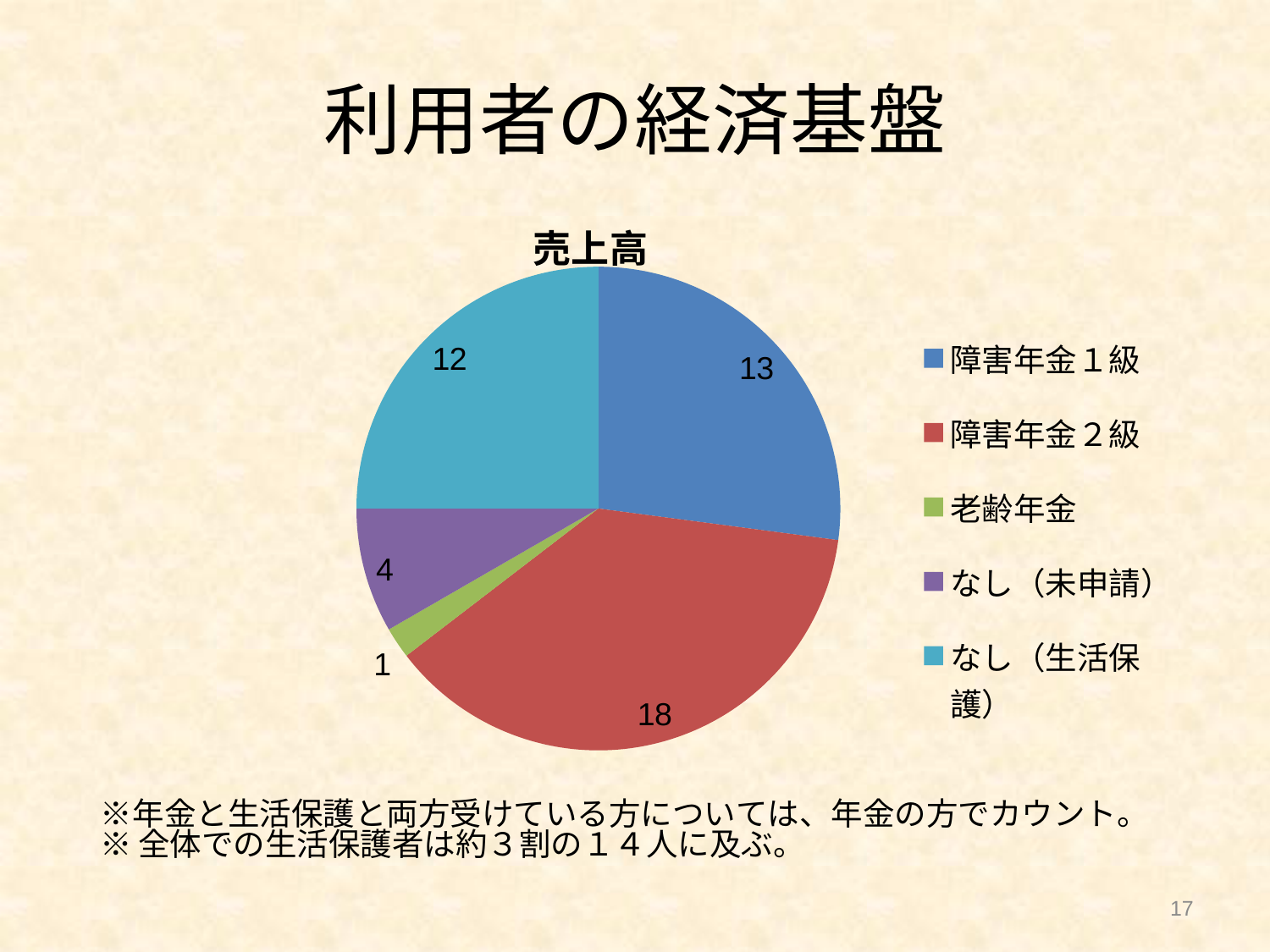

# 利用者の経済基盤

### Chart:

| Category | 売上高 |
|---|---|
| 障害年金１級 | 13.0 |
| 障害年金２級 | 18.0 |
| 老齢年金 | 1.0 |
| なし（未申請） | 4.0 |
| なし（生活保護） | 12.0 |
17